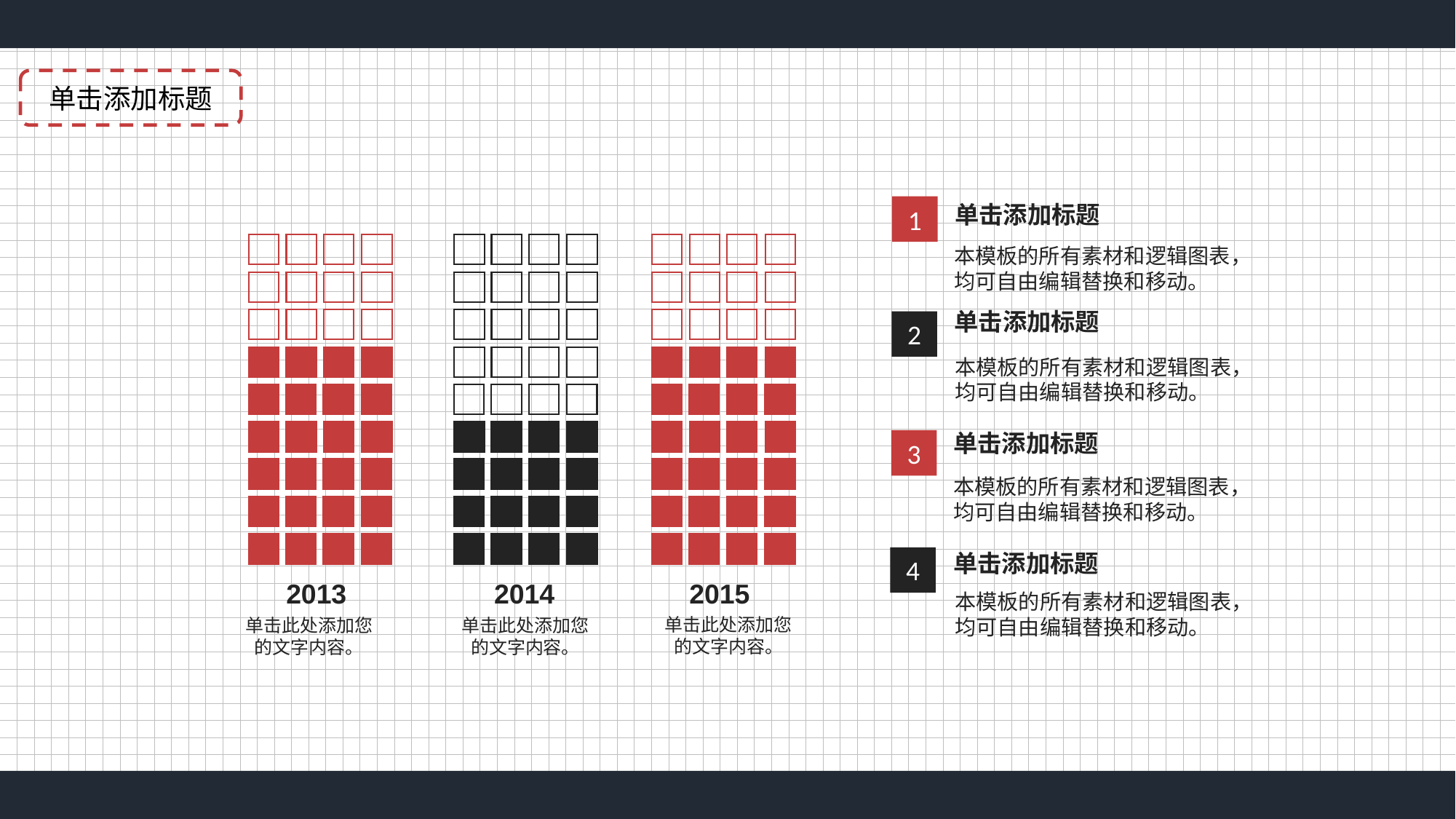

单击添加标题
单击添加标题
1

本模板的所有素材和逻辑图表，均可自由编辑替换和移动。

单击添加标题

2

本模板的所有素材和逻辑图表，均可自由编辑替换和移动。

单击添加标题
3

本模板的所有素材和逻辑图表，均可自由编辑替换和移动。

单击添加标题
4
2013
2014
2015
本模板的所有素材和逻辑图表，均可自由编辑替换和移动。
单击此处添加您的文字内容。
单击此处添加您的文字内容。
单击此处添加您的文字内容。